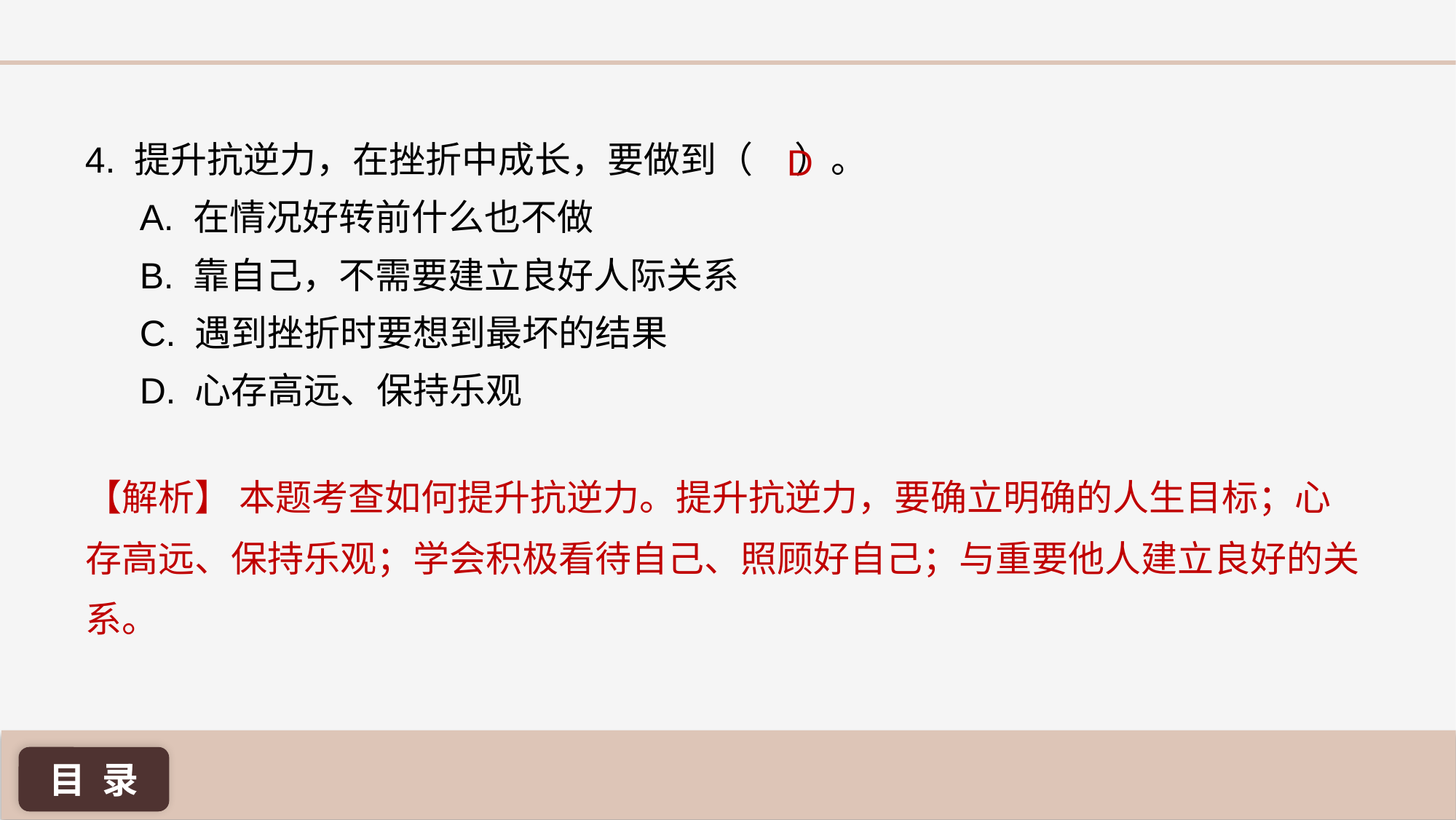

4. 提升抗逆力，在挫折中成长，要做到（ 	）。
A. 在情况好转前什么也不做
B. 靠自己，不需要建立良好人际关系
C. 遇到挫折时要想到最坏的结果
D. 心存高远、保持乐观
D
【解析】 本题考查如何提升抗逆力。提升抗逆力，要确立明确的人生目标；心存高远、保持乐观；学会积极看待自己、照顾好自己；与重要他人建立良好的关系。